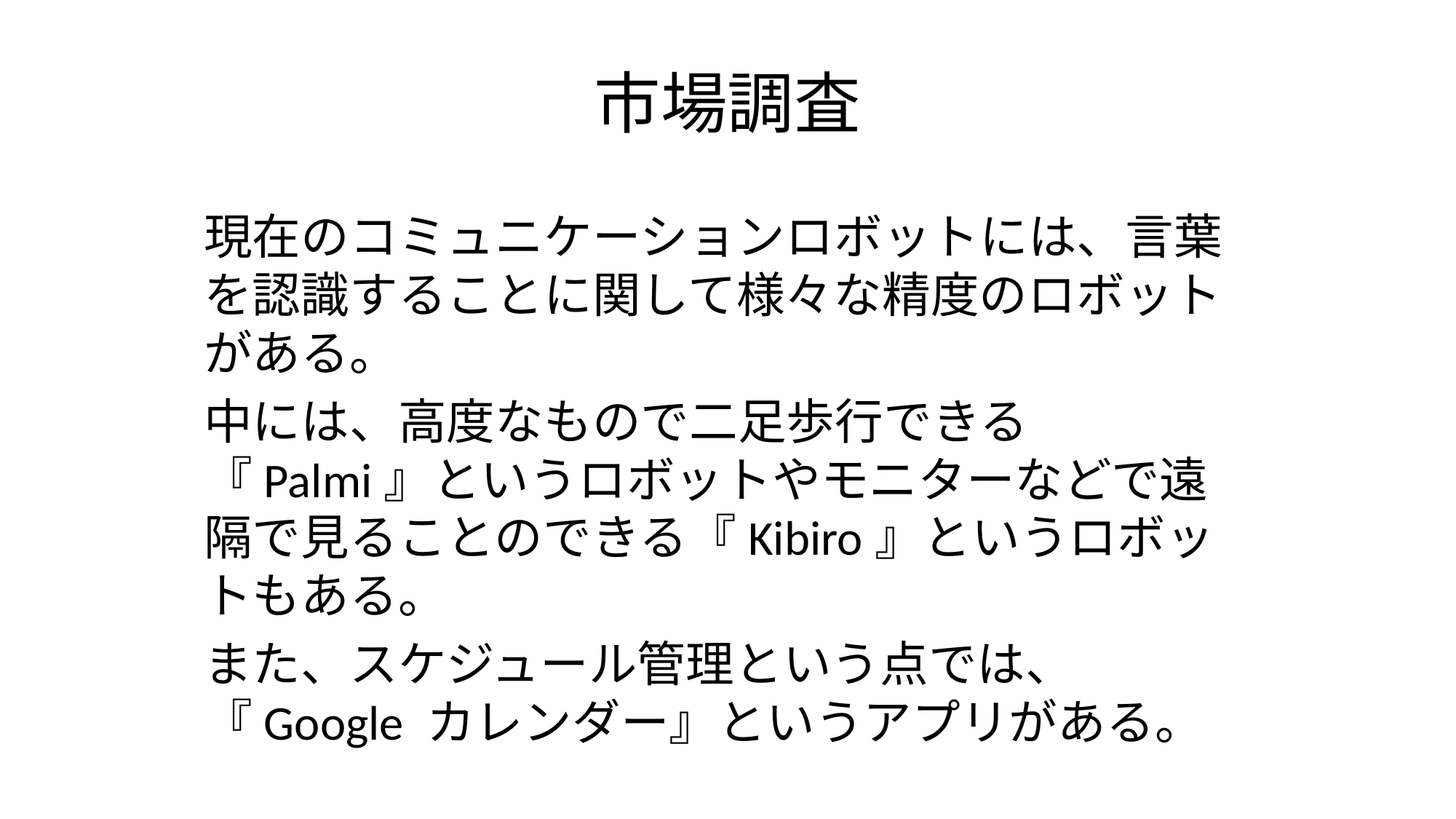

# 市場調査
現在のコミュニケーションロボットには、言葉を認識することに関して様々な精度のロボットがある。
中には、高度なもので二足歩行できる『Palmi』というロボットやモニターなどで遠隔で見ることのできる『Kibiro』というロボットもある。
また、スケジュール管理という点では、『Google カレンダー』というアプリがある。